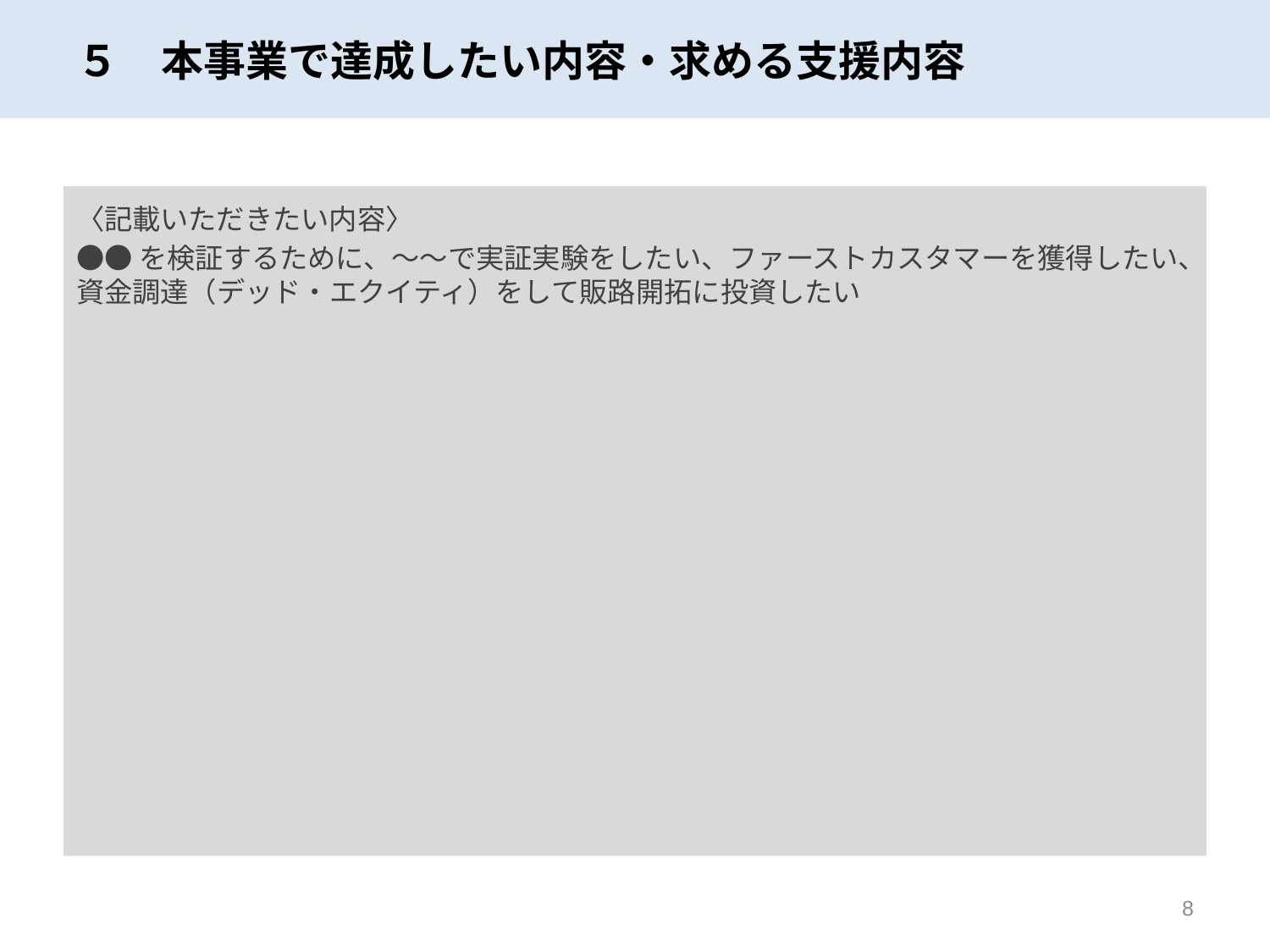

# ５　本事業で達成したい内容・求める支援内容
〈記載いただきたい内容〉
●●を検証するために、～～で実証実験をしたい、ファーストカスタマーを獲得したい、資金調達（デッド・エクイティ）をして販路開拓に投資したい
8